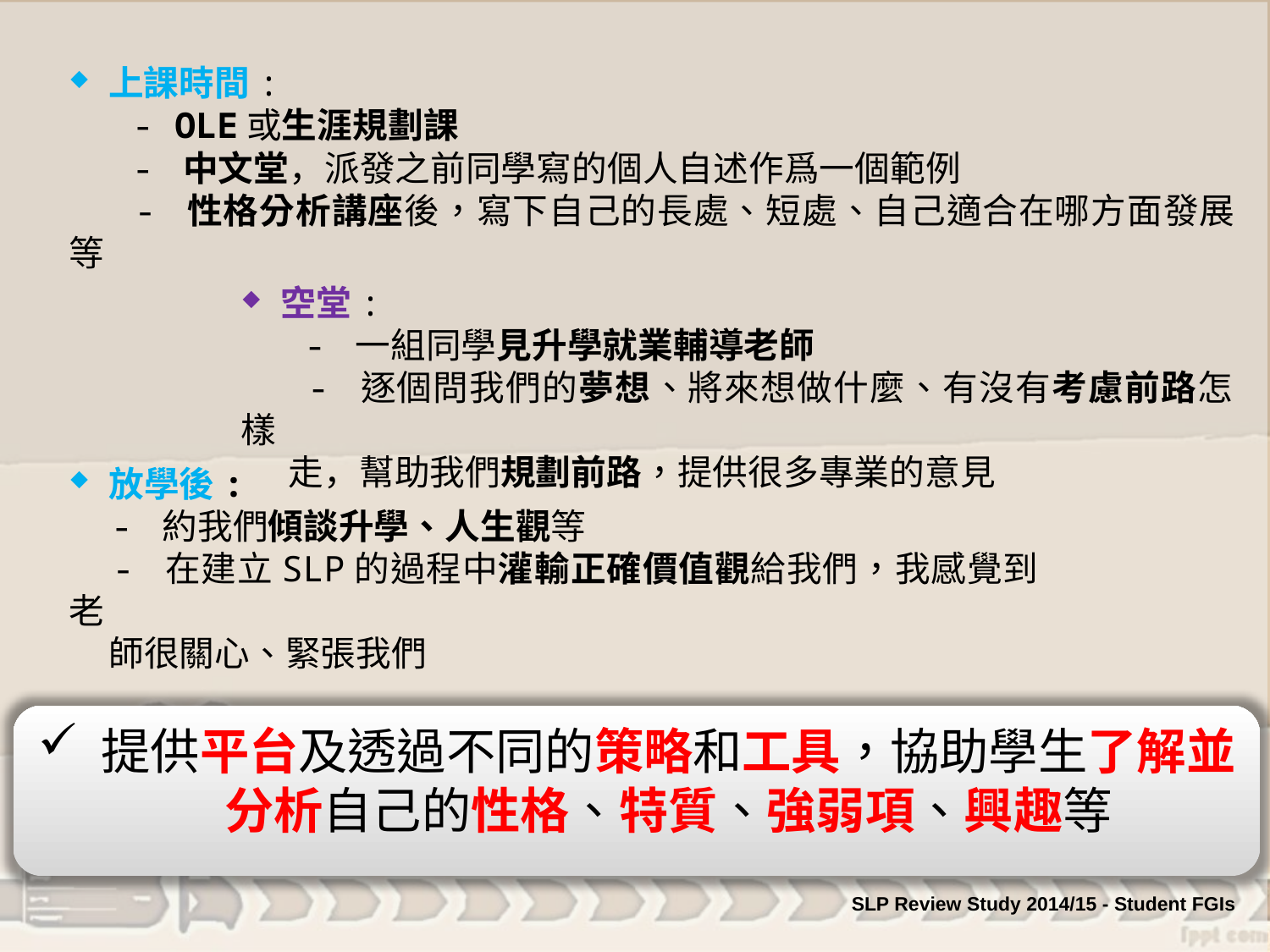

上課時間:
   - OLE或生涯規劃課
   - 中文堂，派發之前同學寫的個人自述作爲一個範例
   - 性格分析講座後，寫下自己的長處、短處、自己適合在哪方面發展等
空堂:
   - 一組同學見升學就業輔導老師
   - 逐個問我們的夢想、將來想做什麼、有沒有考慮前路怎樣
     走，幫助我們規劃前路，提供很多專業的意見
放學後:
  - 約我們傾談升學、人生觀等
  - 在建立SLP的過程中灌輸正確價值觀給我們，我感覺到老
    師很關心、緊張我們
提供平台及透過不同的策略和工具，協助學生了解並分析自己的性格、特質、強弱項、興趣等
SLP Review Study 2014/15 - Student FGIs